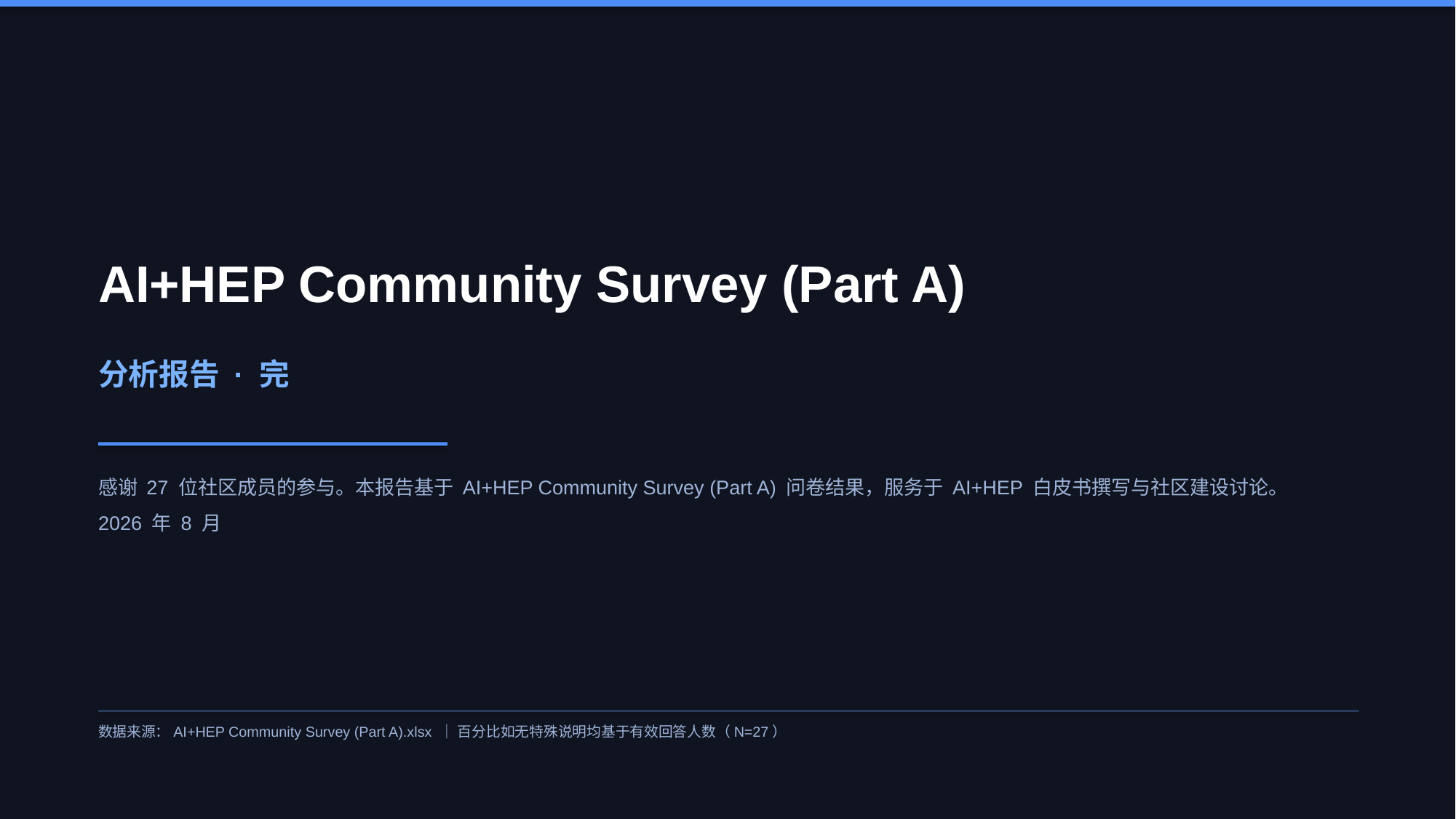

AI+HEP Community Survey (Part A)
分析报告 · 完

感谢 27 位社区成员的参与。本报告基于 AI+HEP Community Survey (Part A) 问卷结果，服务于 AI+HEP 白皮书撰写与社区建设讨论。
2026 年 8 月

数据来源：AI+HEP Community Survey (Part A).xlsx ｜ 百分比如无特殊说明均基于有效回答人数（N=27）